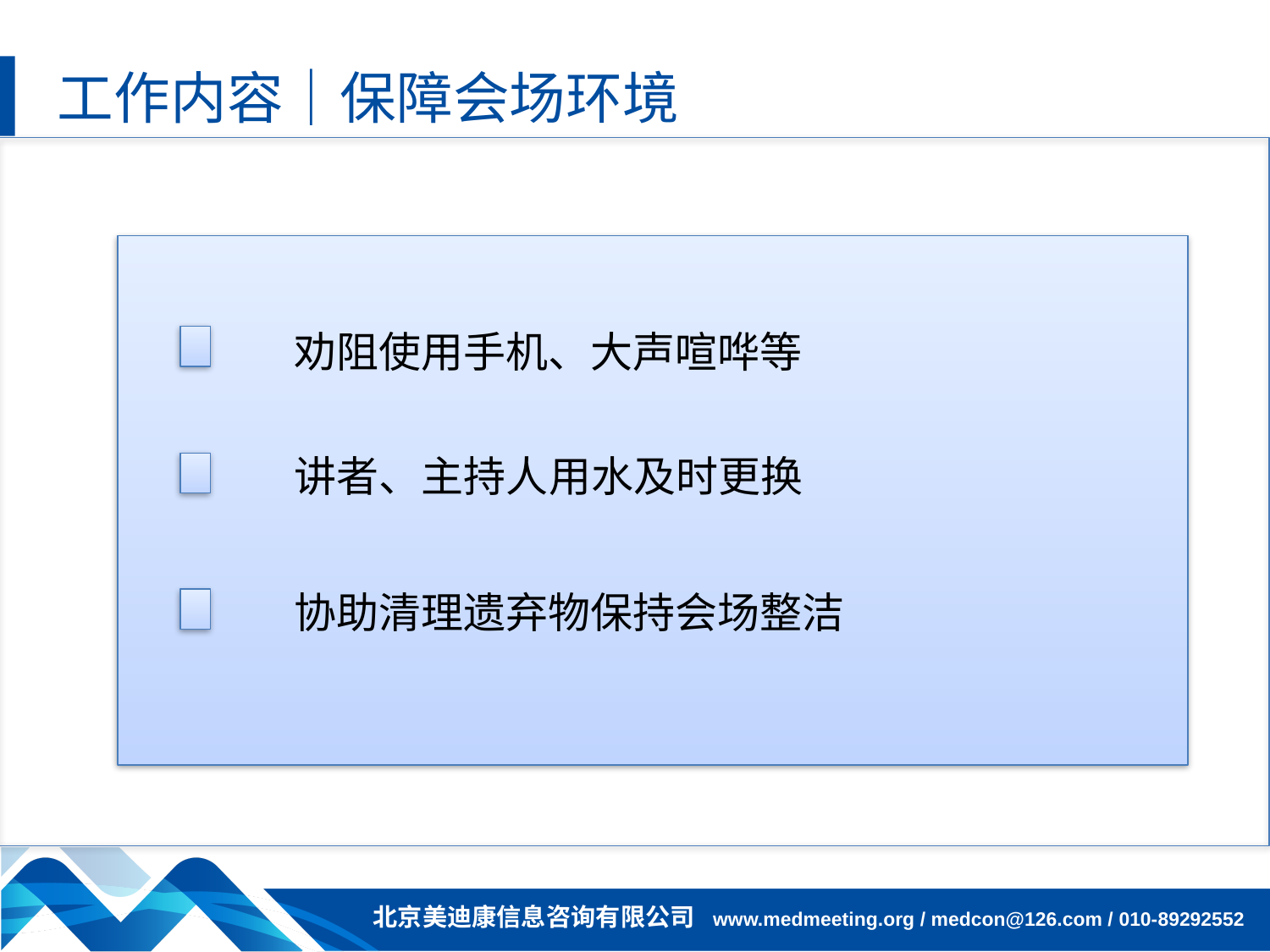

工作内容｜保障会场环境

劝阻使用手机、大声喧哗等

讲者、主持人用水及时更换

协助清理遗弃物保持会场整洁

北京美迪康信息咨询有限公司   www.medmeeting.org / medcon@126.com / 010-89292552